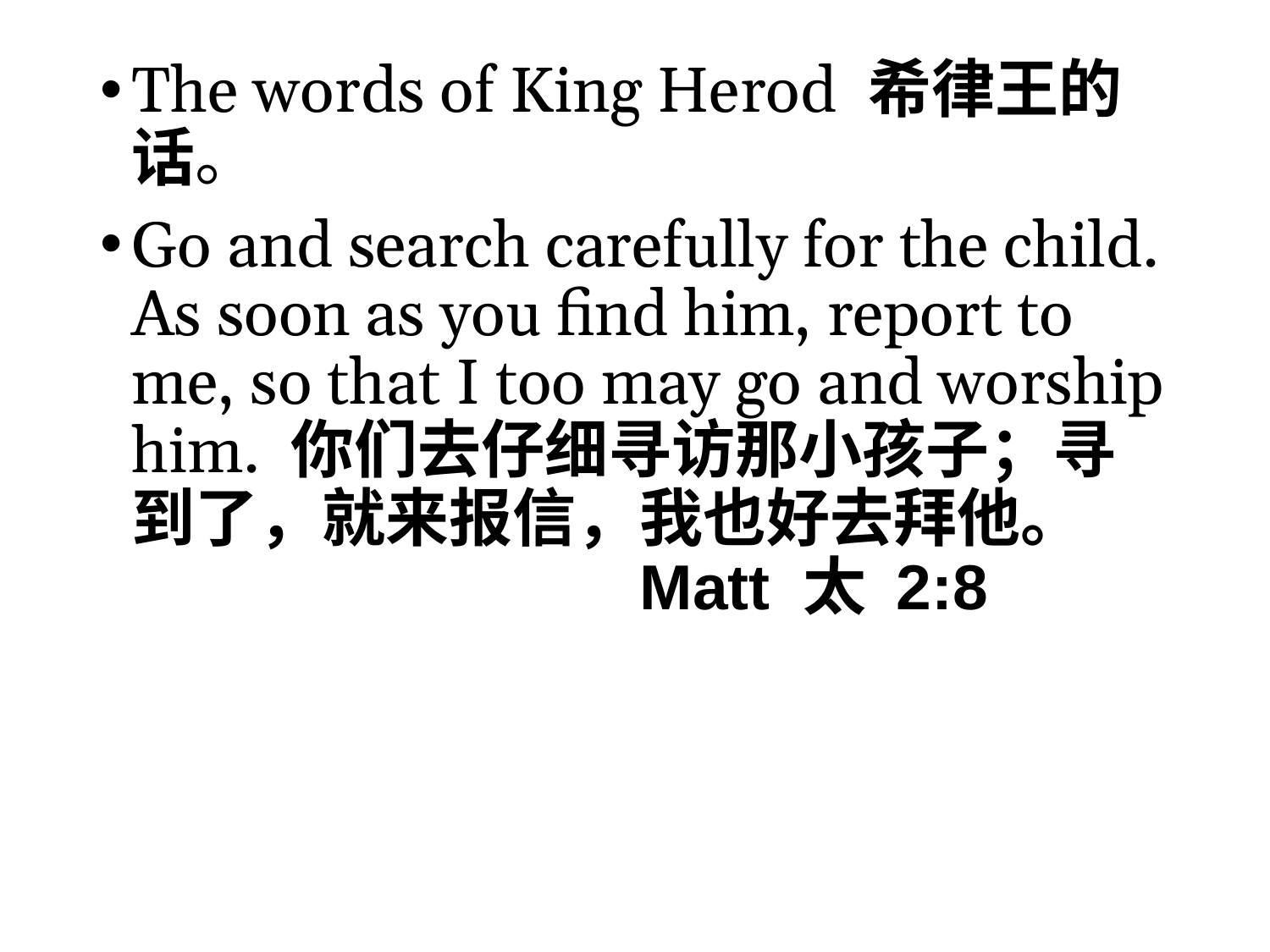

The words of King Herod 希律王的话。
Go and search carefully for the child. As soon as you find him, report to me, so that I too may go and worship him. 你们去仔细寻访那小孩子；寻到了，就来报信，我也好去拜他。					Matt 太 2:8